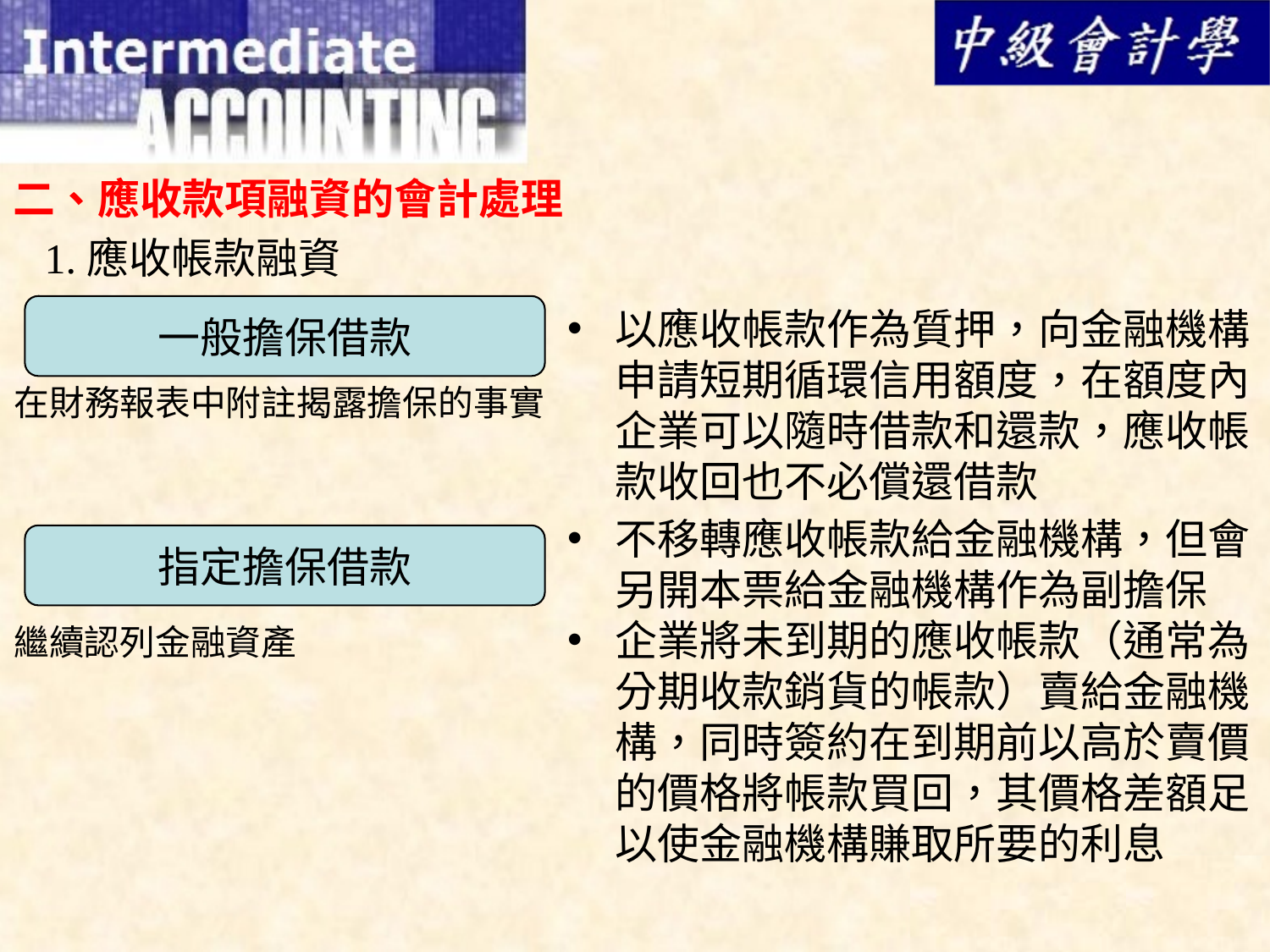

二、應收款項融資的會計處理
   1.應收帳款融資
一般擔保借款
以應收帳款作為質押，向金融機構申請短期循環信用額度，在額度內企業可以隨時借款和還款，應收帳款收回也不必償還借款
在財務報表中附註揭露擔保的事實
不移轉應收帳款給金融機構，但會另開本票給金融機構作為副擔保
企業將未到期的應收帳款（通常為分期收款銷貨的帳款）賣給金融機構，同時簽約在到期前以高於賣價的價格將帳款買回，其價格差額足以使金融機構賺取所要的利息

指定擔保借款
繼續認列金融資產